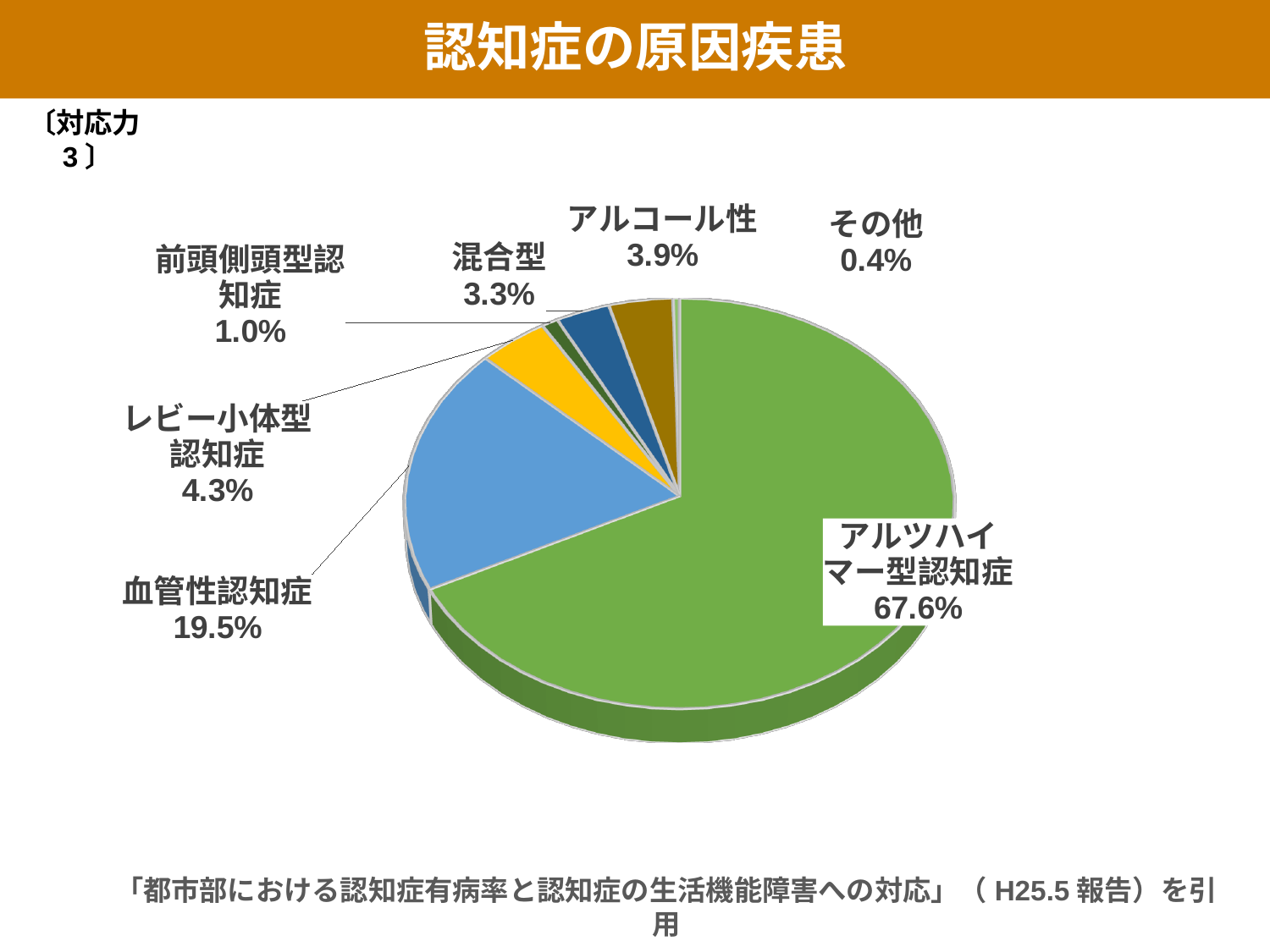

認知症の原因疾患
〔対応力3〕

[unsupported chart]

「都市部における認知症有病率と認知症の生活機能障害への対応」（H25.5報告）を引用